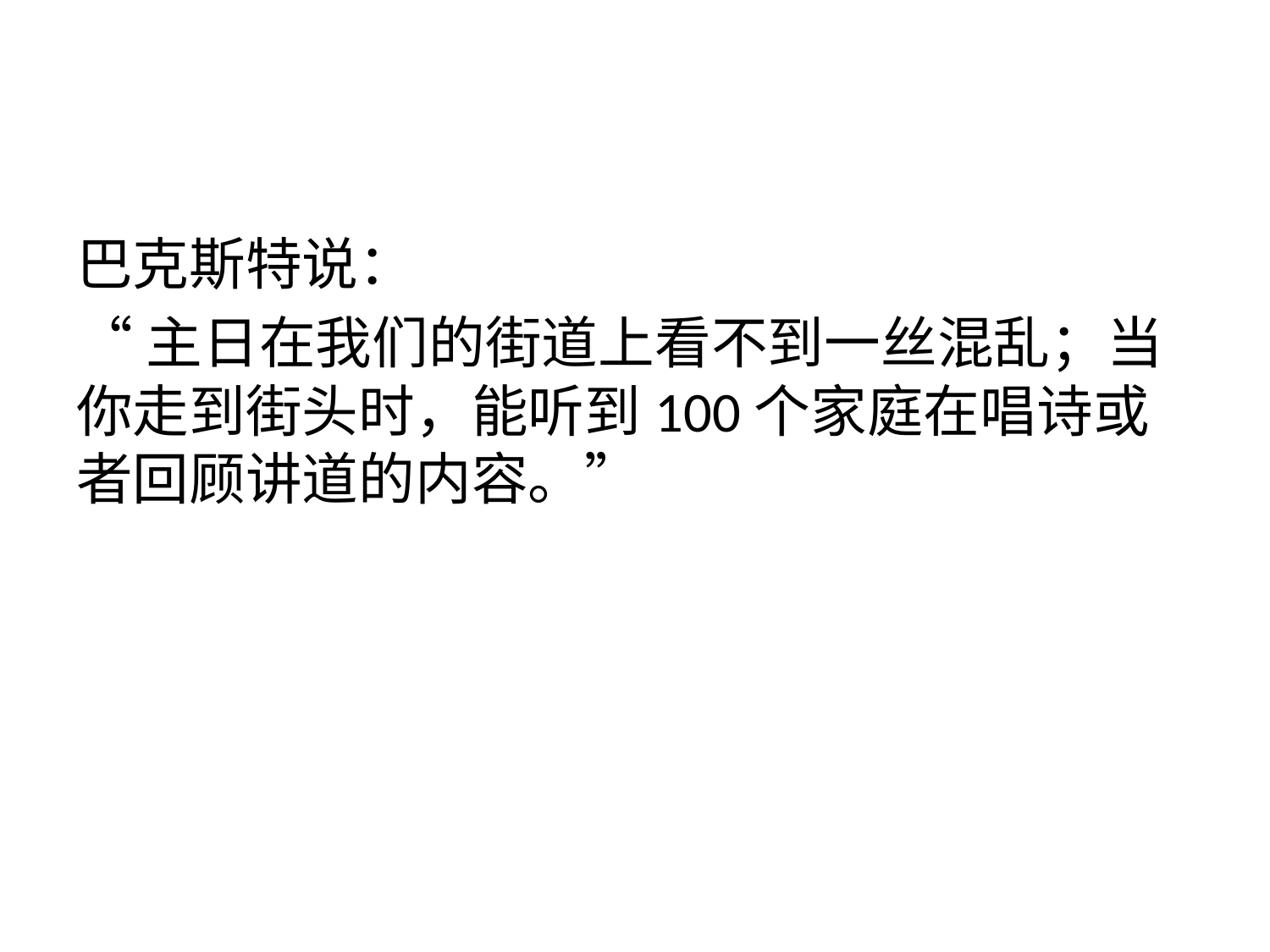

#
巴克斯特说：
“主日在我们的街道上看不到一丝混乱；当你走到街头时，能听到100个家庭在唱诗或者回顾讲道的内容。”